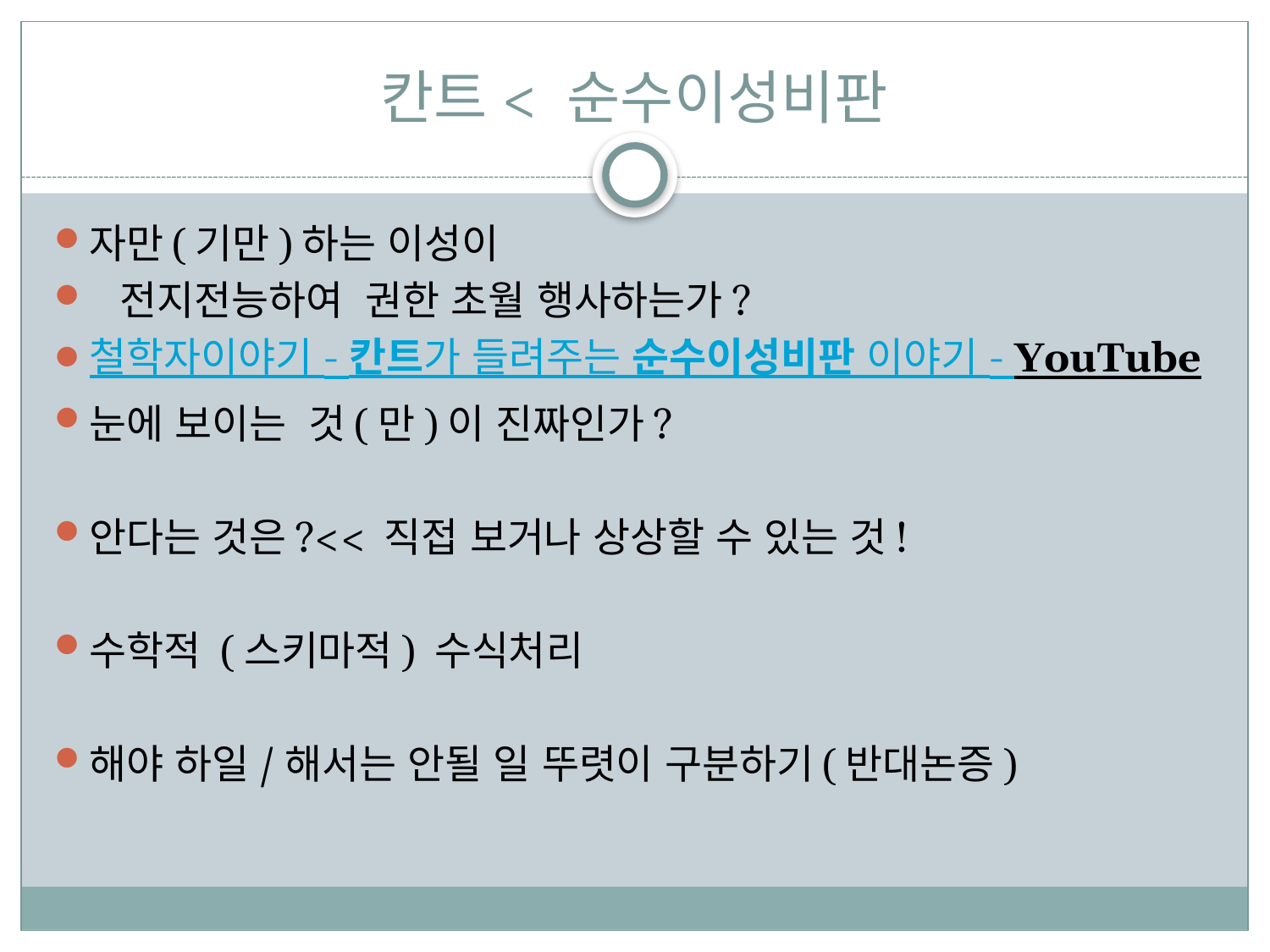

# 칸트< 순수이성비판
자만(기만)하는 이성이
  전지전능하여  권한 초월 행사하는가?
철학자이야기 - 칸트가 들려주는 순수이성비판 이야기 - YouTube
눈에 보이는  것(만)이 진짜인가?

안다는 것은?<< 직접 보거나 상상할 수 있는 것!

수학적 (스키마적) 수식처리

해야 하일/해서는 안될 일 뚜렷이 구분하기(반대논증)